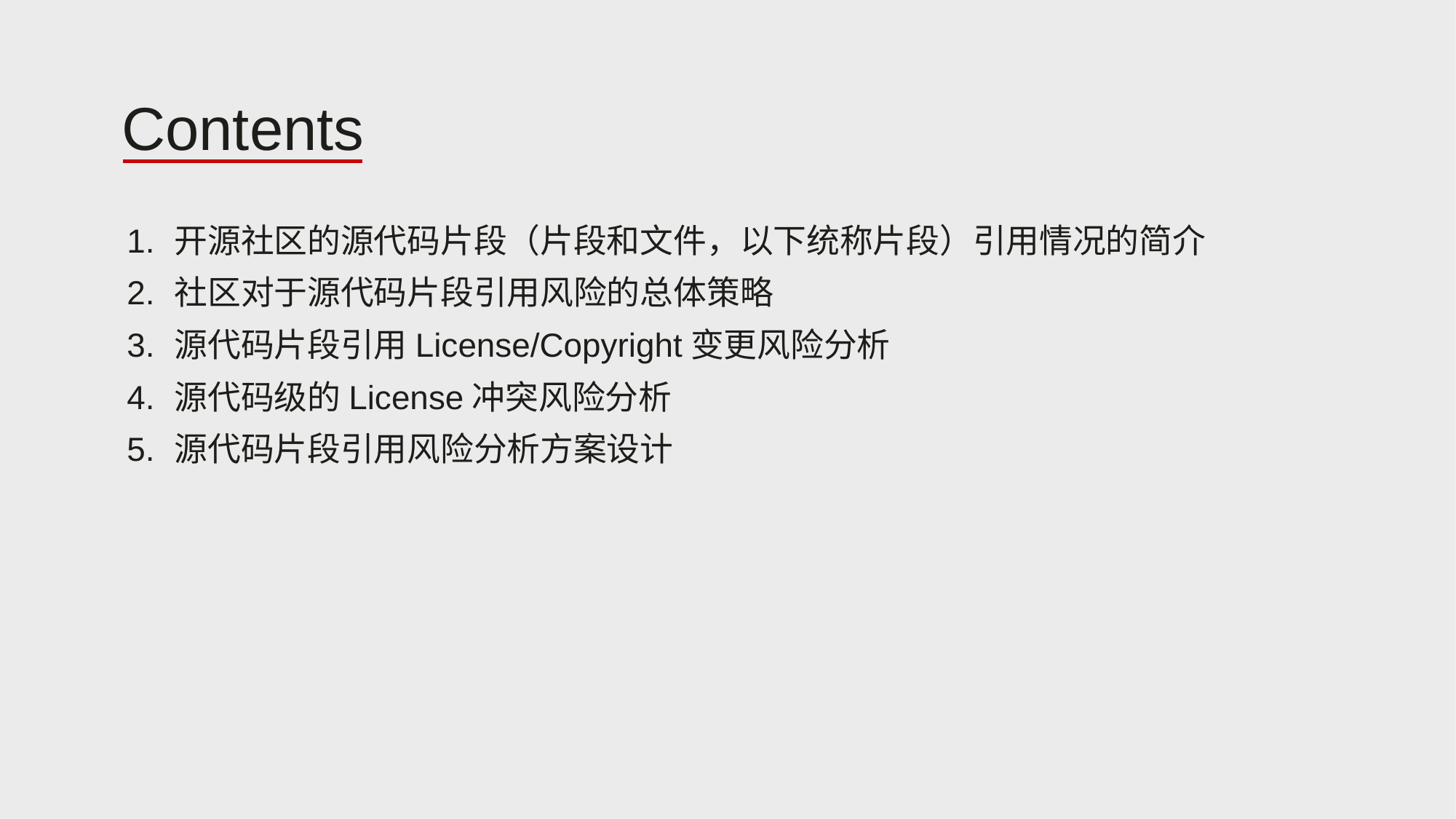

开源社区的源代码片段（片段和文件，以下统称片段）引用情况的简介
社区对于源代码片段引用风险的总体策略
源代码片段引用License/Copyright变更风险分析
源代码级的License冲突风险分析
源代码片段引用风险分析方案设计